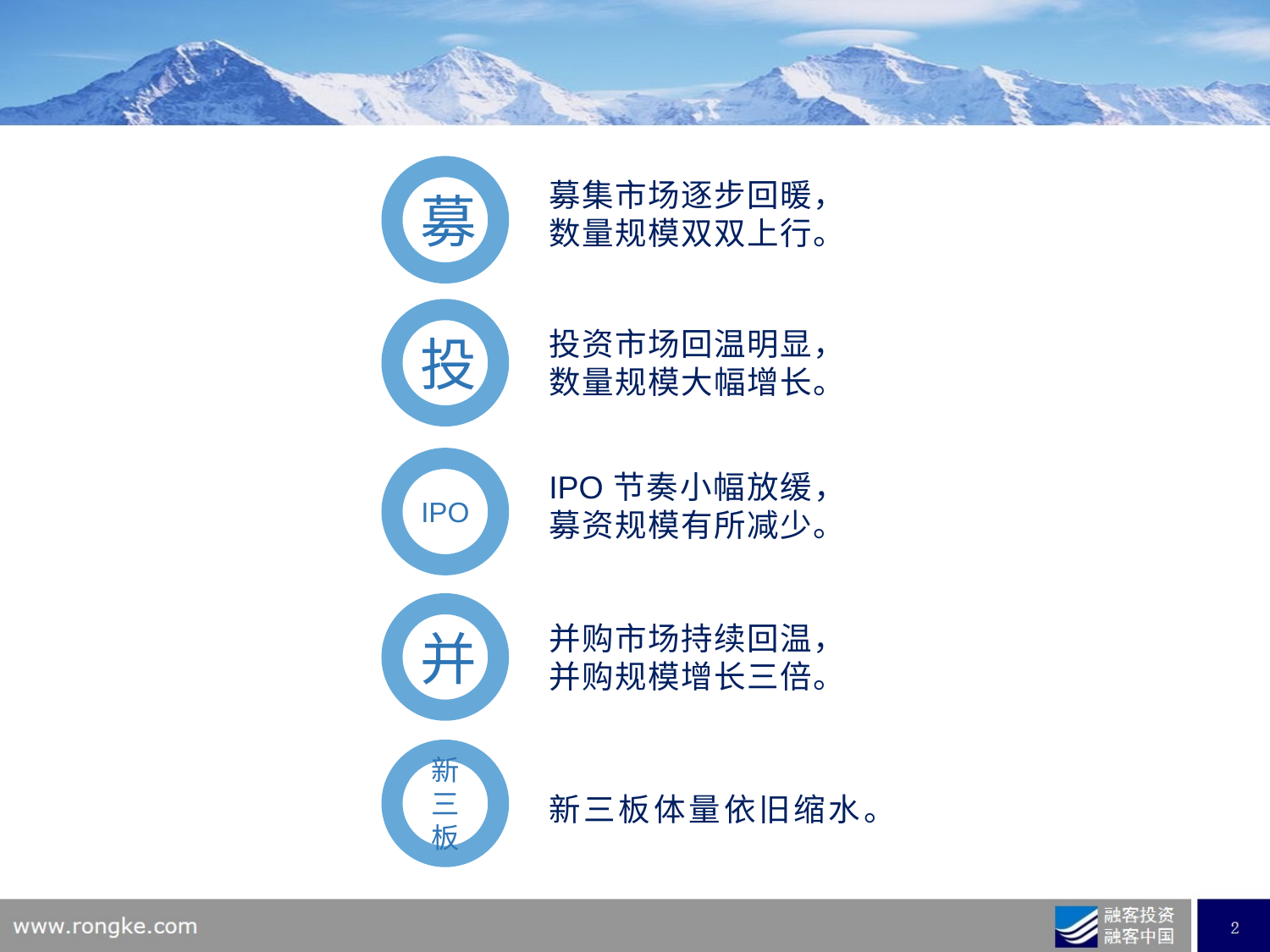

募
募集市场逐步回暖，
数量规模双双上行。
投
投资市场回温明显，
数量规模大幅增长。
IPO
IPO节奏小幅放缓，
募资规模有所减少。
并
并购市场持续回温，
并购规模增长三倍。
新三板
新三板体量依旧缩水。